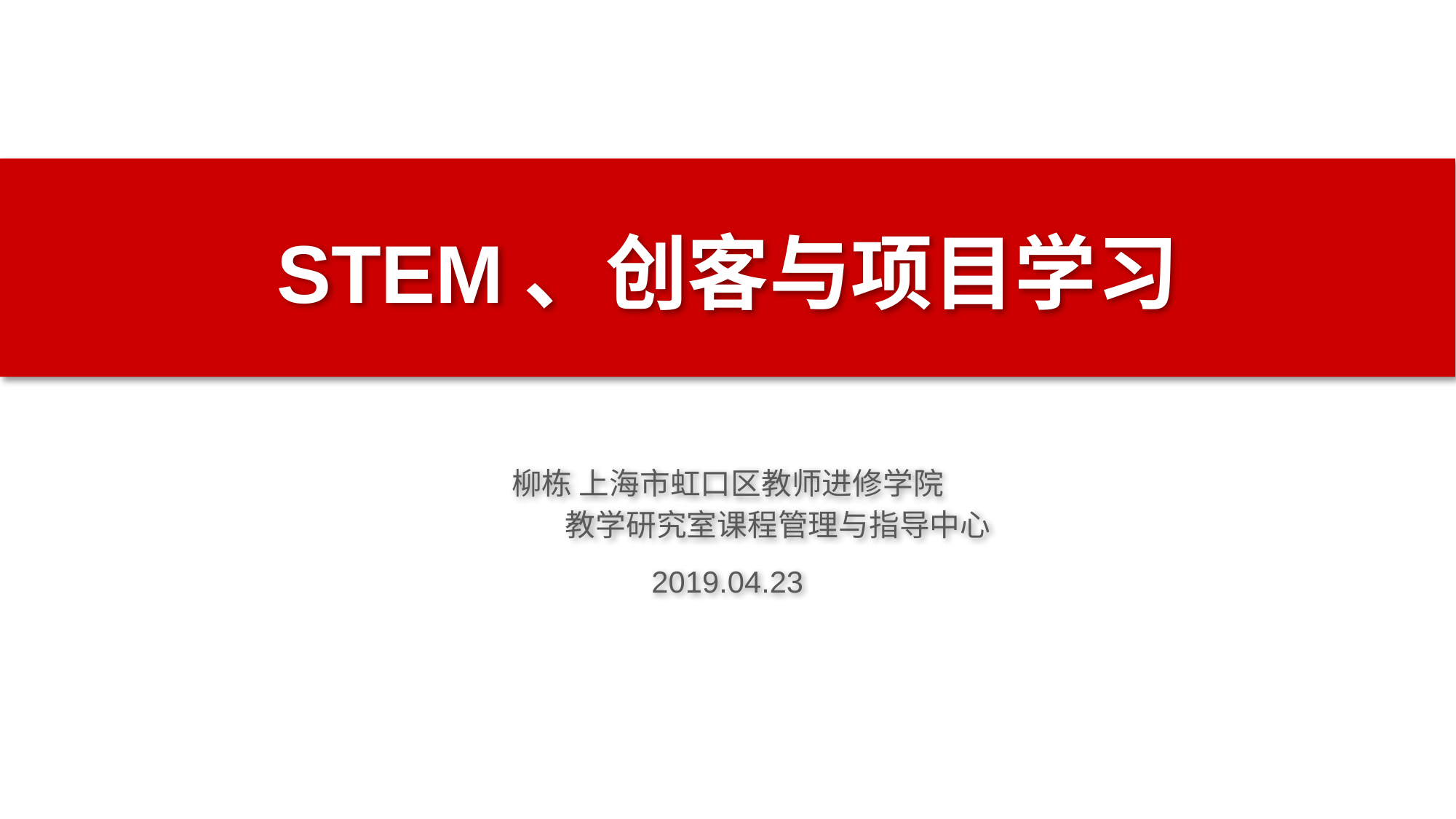

# STEM、创客与项目学习
柳栋 上海市虹口区教师进修学院
               教学研究室课程管理与指导中心
2019.04.23